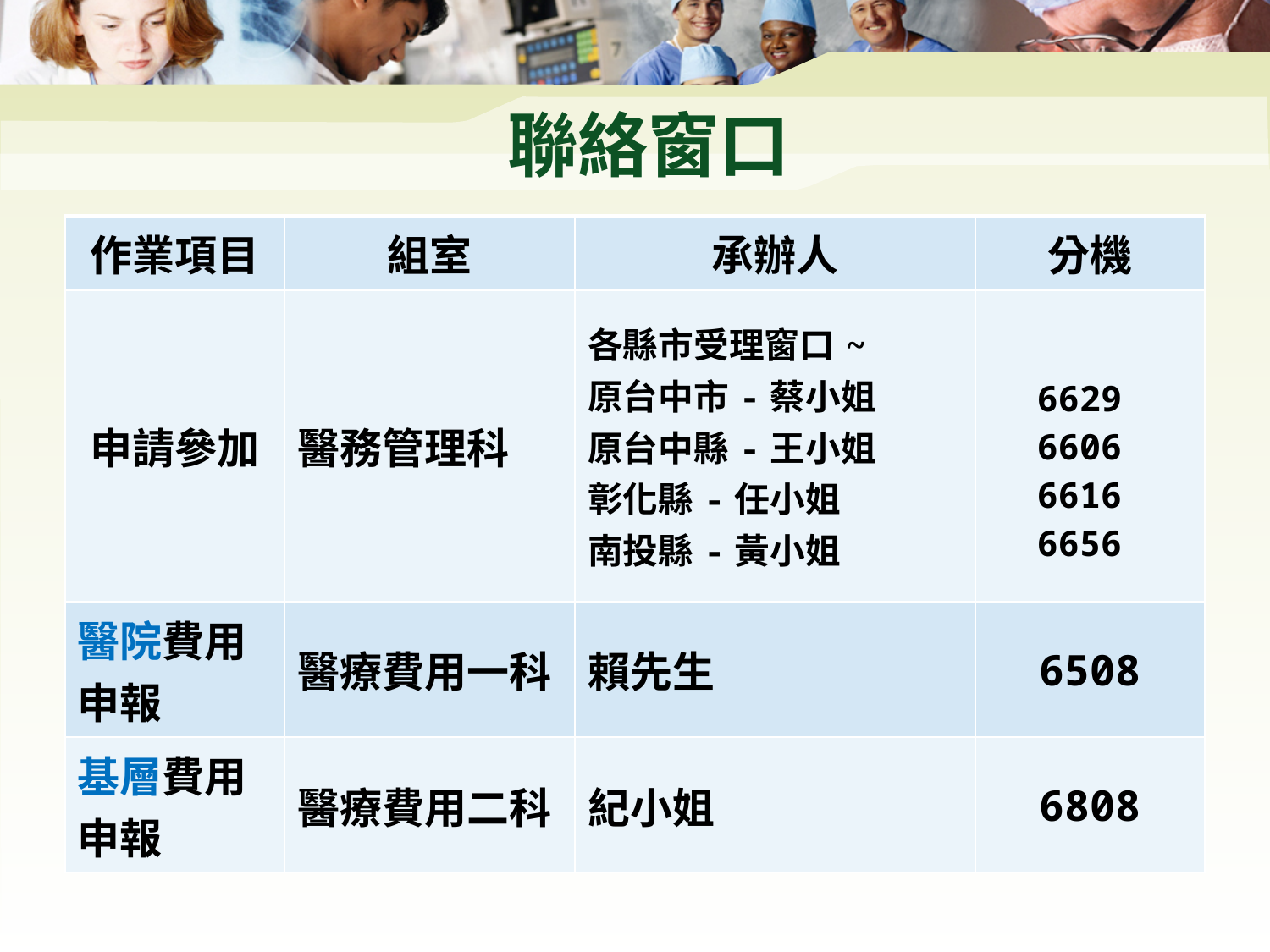

# 聯絡窗口
| 作業項目 | 組室 | 承辦人 | 分機 |
| --- | --- | --- | --- |
| 申請參加 | 醫務管理科 | 各縣市受理窗口~ 原台中市-蔡小姐 原台中縣-王小姐 彰化縣-任小姐 南投縣-黃小姐 | 6629 6606 6616 6656 |
| 醫院費用申報 | 醫療費用一科 | 賴先生 | 6508 |
| 基層費用申報 | 醫療費用二科 | 紀小姐 | 6808 |